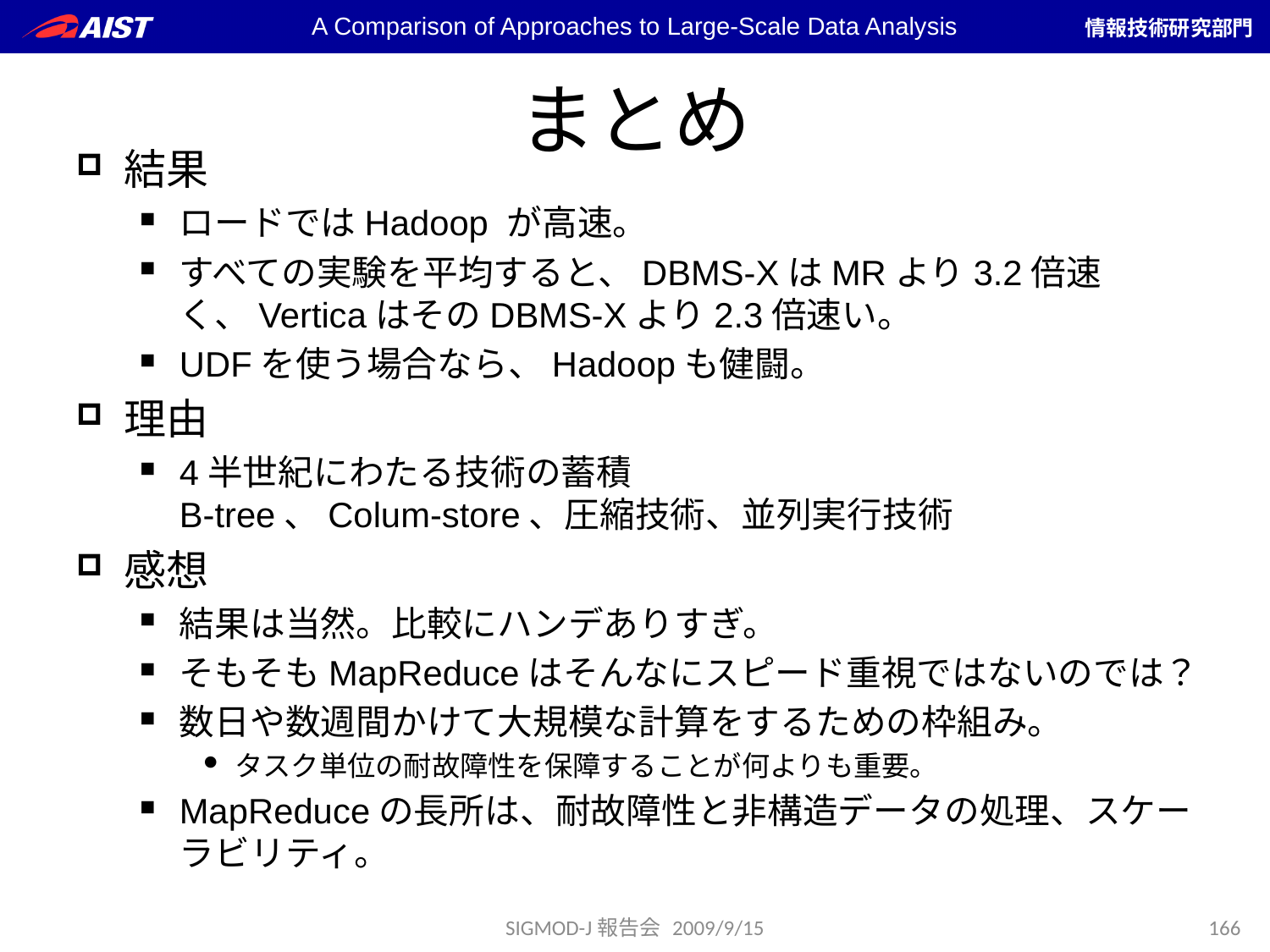

A Comparison of Approaches to Large-Scale Data Analysis
# まとめ
結果
ロードではHadoop が高速。
すべての実験を平均すると、DBMS-XはMRより3.2倍速く、VerticaはそのDBMS-Xより2.3倍速い。
UDFを使う場合なら、Hadoopも健闘。
理由
4半世紀にわたる技術の蓄積
B-tree、Colum-store、圧縮技術、並列実行技術
感想
結果は当然。比較にハンデありすぎ。
そもそもMapReduceはそんなにスピード重視ではないのでは？
数日や数週間かけて大規模な計算をするための枠組み。
タスク単位の耐故障性を保障することが何よりも重要。
MapReduceの長所は、耐故障性と非構造データの処理、スケーラビリティ。

SIGMOD-J報告会 2009/9/15
166